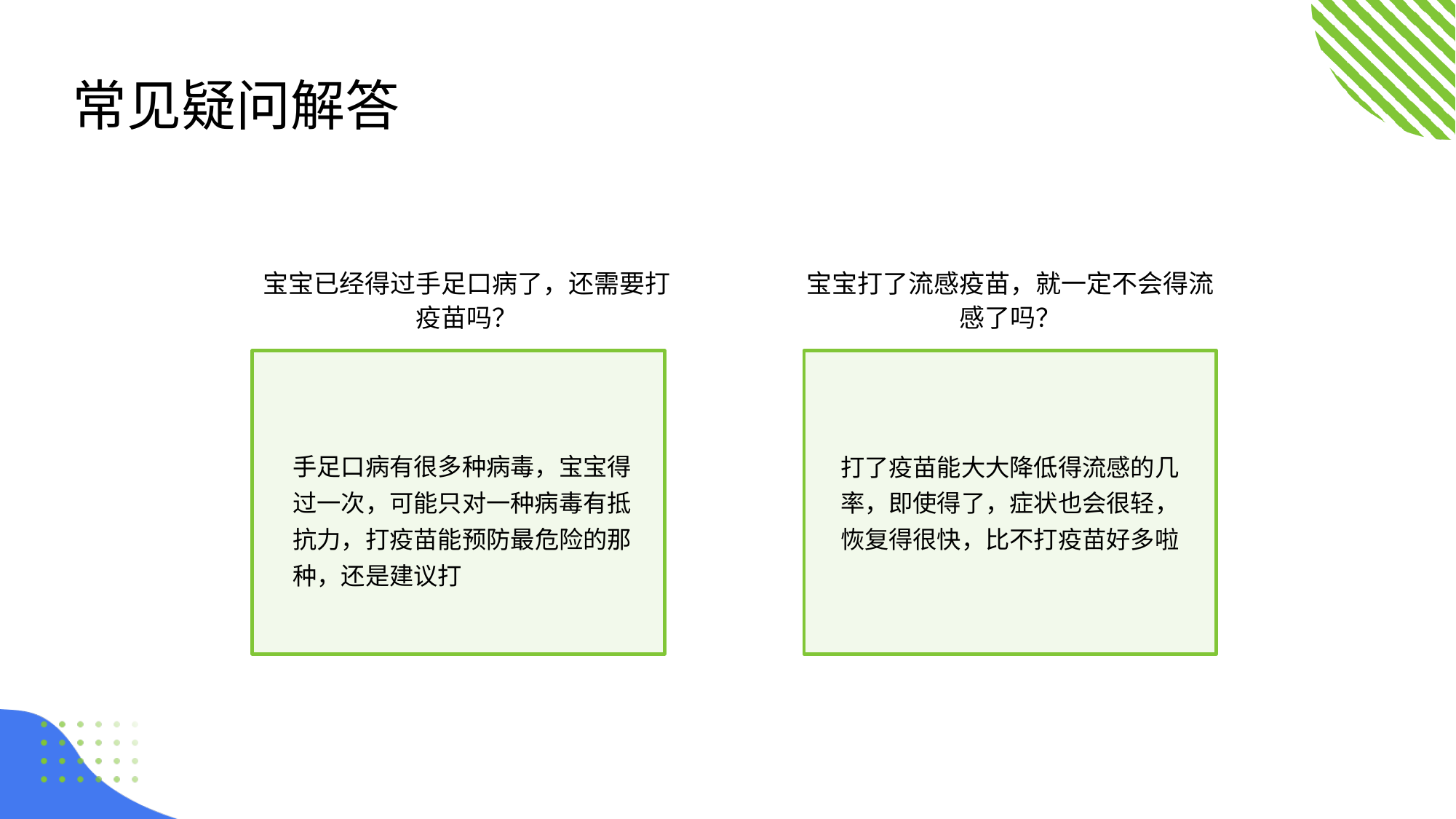

常见疑问解答
宝宝已经得过手足口病了，还需要打疫苗吗？
宝宝打了流感疫苗，就一定不会得流感了吗？

手足口病有很多种病毒，宝宝得过一次，可能只对一种病毒有抵抗力，打疫苗能预防最危险的那种，还是建议打
打了疫苗能大大降低得流感的几率，即使得了，症状也会很轻，恢复得很快，比不打疫苗好多啦